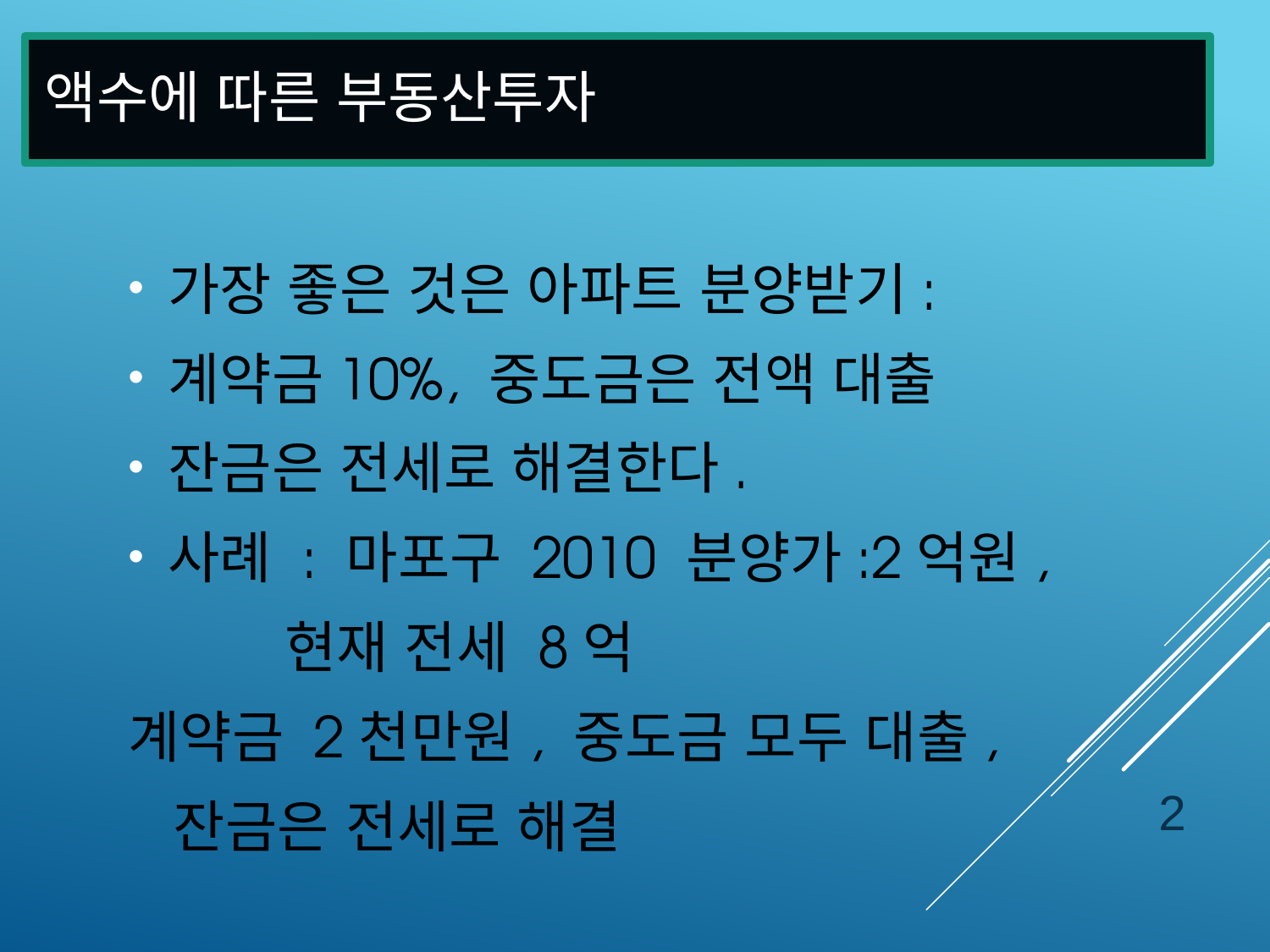

# 액수에 따른 부동산투자
가장 좋은 것은 아파트 분양받기:
계약금10%, 중도금은 전액 대출
잔금은 전세로 해결한다.
사례 : 마포구 2010 분양가:2억원,
         현재 전세 8억
계약금 2천만원, 중도금 모두 대출,
  잔금은 전세로 해결
2